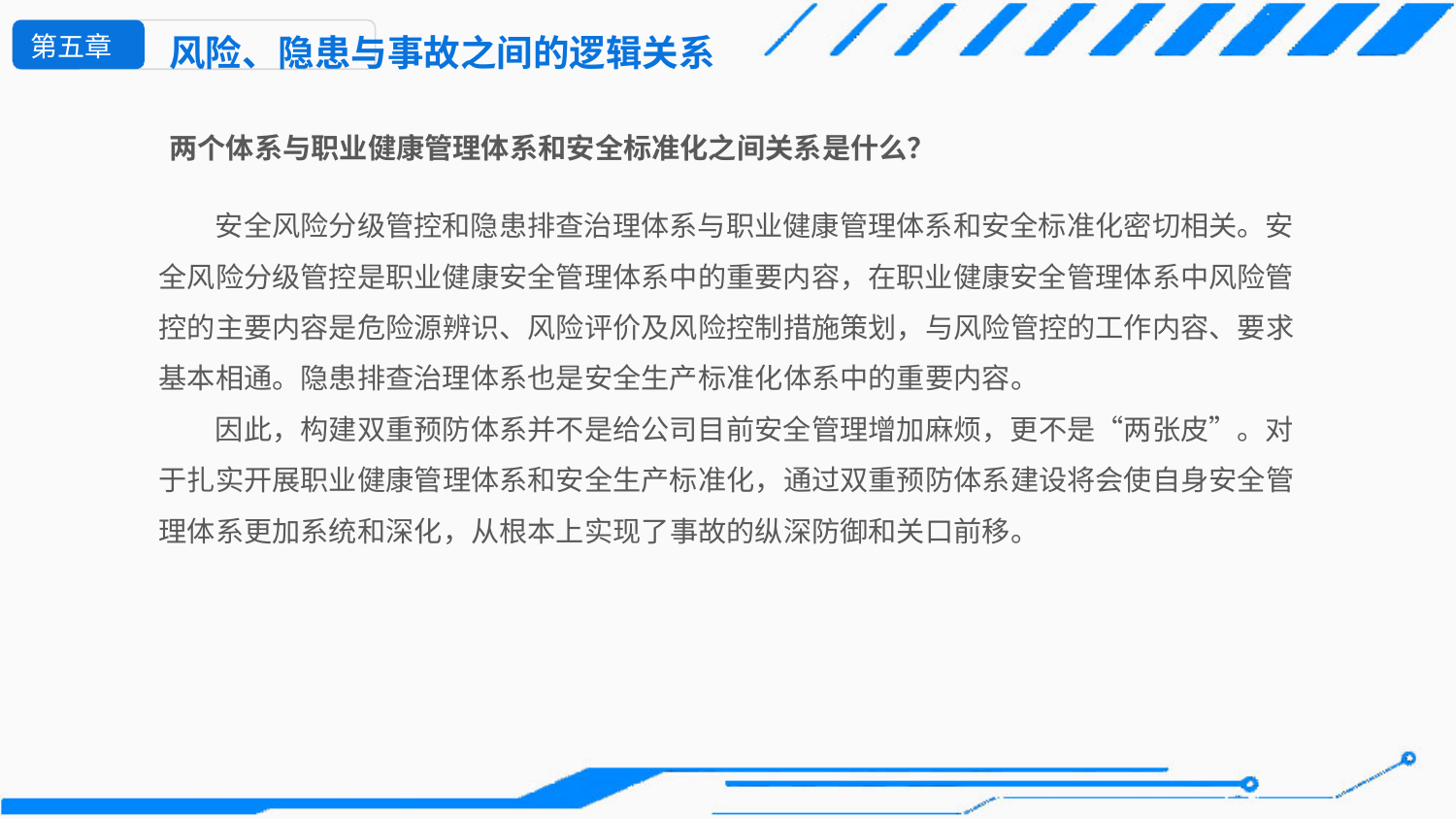

第五章
风险、隐患与事故之间的逻辑关系
两个体系与职业健康管理体系和安全标准化之间关系是什么？
安全风险分级管控和隐患排查治理体系与职业健康管理体系和安全标准化密切相关。安全风险分级管控是职业健康安全管理体系中的重要内容，在职业健康安全管理体系中风险管控的主要内容是危险源辨识、风险评价及风险控制措施策划，与风险管控的工作内容、要求基本相通。隐患排查治理体系也是安全生产标准化体系中的重要内容。
因此，构建双重预防体系并不是给公司目前安全管理增加麻烦，更不是“两张皮”。对于扎实开展职业健康管理体系和安全生产标准化，通过双重预防体系建设将会使自身安全管理体系更加系统和深化，从根本上实现了事故的纵深防御和关口前移。